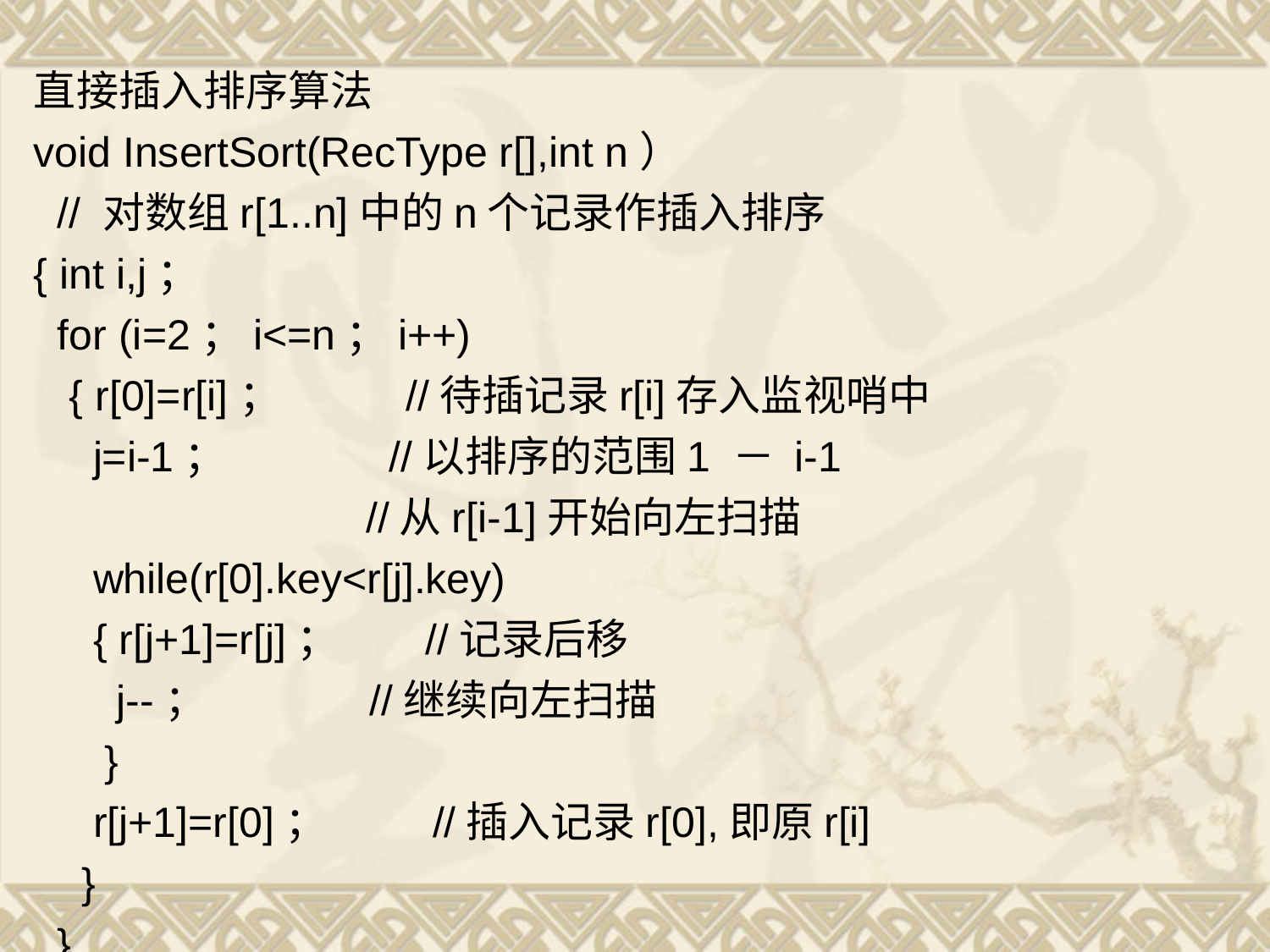

直接插入排序算法
void InsertSort(RecType r[],int n）
  // 对数组r[1..n]中的n个记录作插入排序
{ int i,j；
  for (i=2；i<=n；i++)
   { r[0]=r[i]；            //待插记录r[i]存入监视哨中
     j=i-1；                //以排序的范围1 － i-1
                            //从r[i-1]开始向左扫描
     while(r[0].key<r[j].key)
     { r[j+1]=r[j]；        //记录后移
       j--；                //继续向左扫描
      }
     r[j+1]=r[0]；          //插入记录r[0],即原r[i]
    }
  }